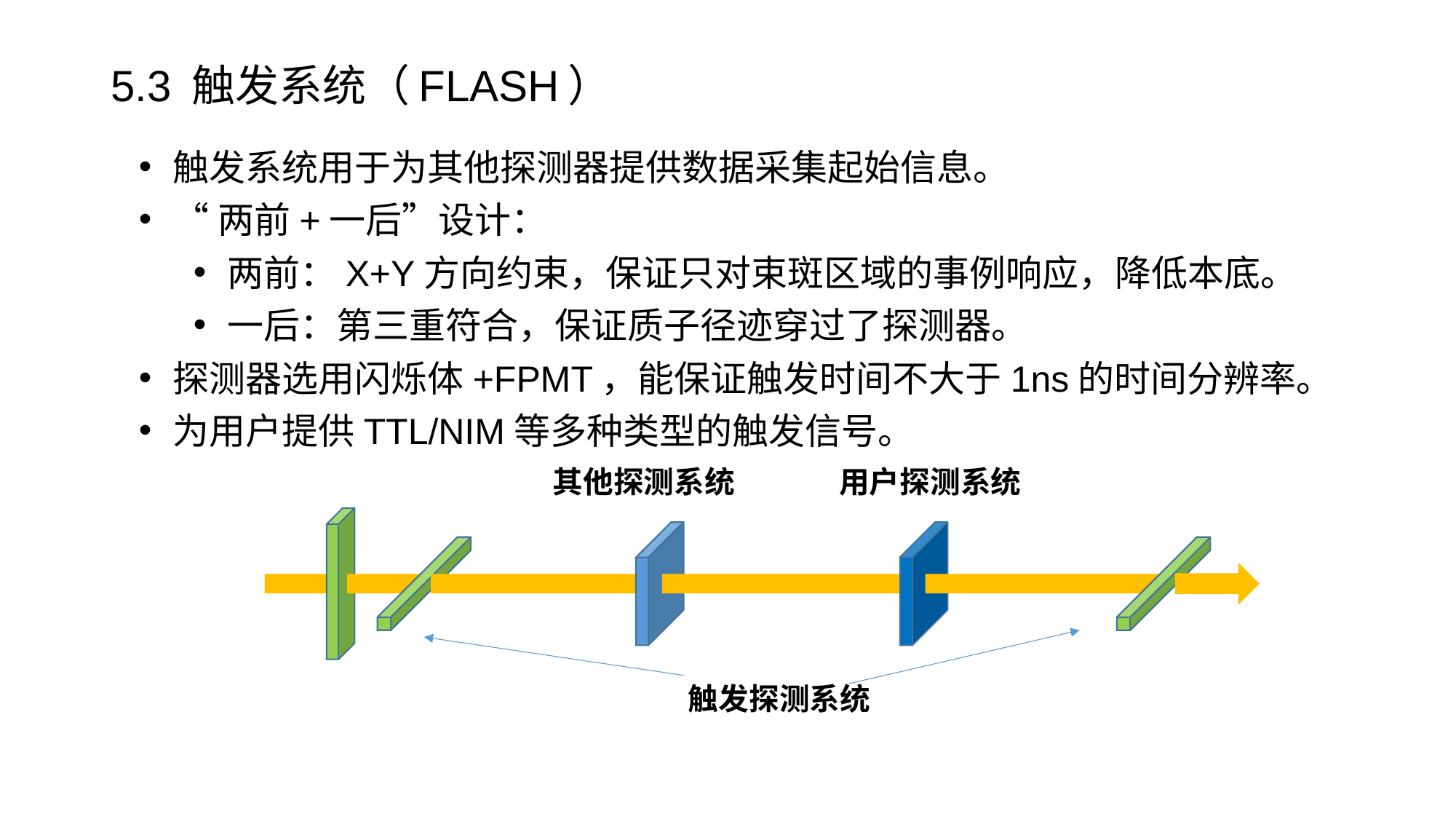

# 5.3 触发系统（FLASH）
触发系统用于为其他探测器提供数据采集起始信息。
“两前+一后”设计：
两前：X+Y方向约束，保证只对束斑区域的事例响应，降低本底。
一后：第三重符合，保证质子径迹穿过了探测器。
探测器选用闪烁体+FPMT，能保证触发时间不大于1ns的时间分辨率。
为用户提供TTL/NIM等多种类型的触发信号。
其他探测系统
用户探测系统

触发探测系统